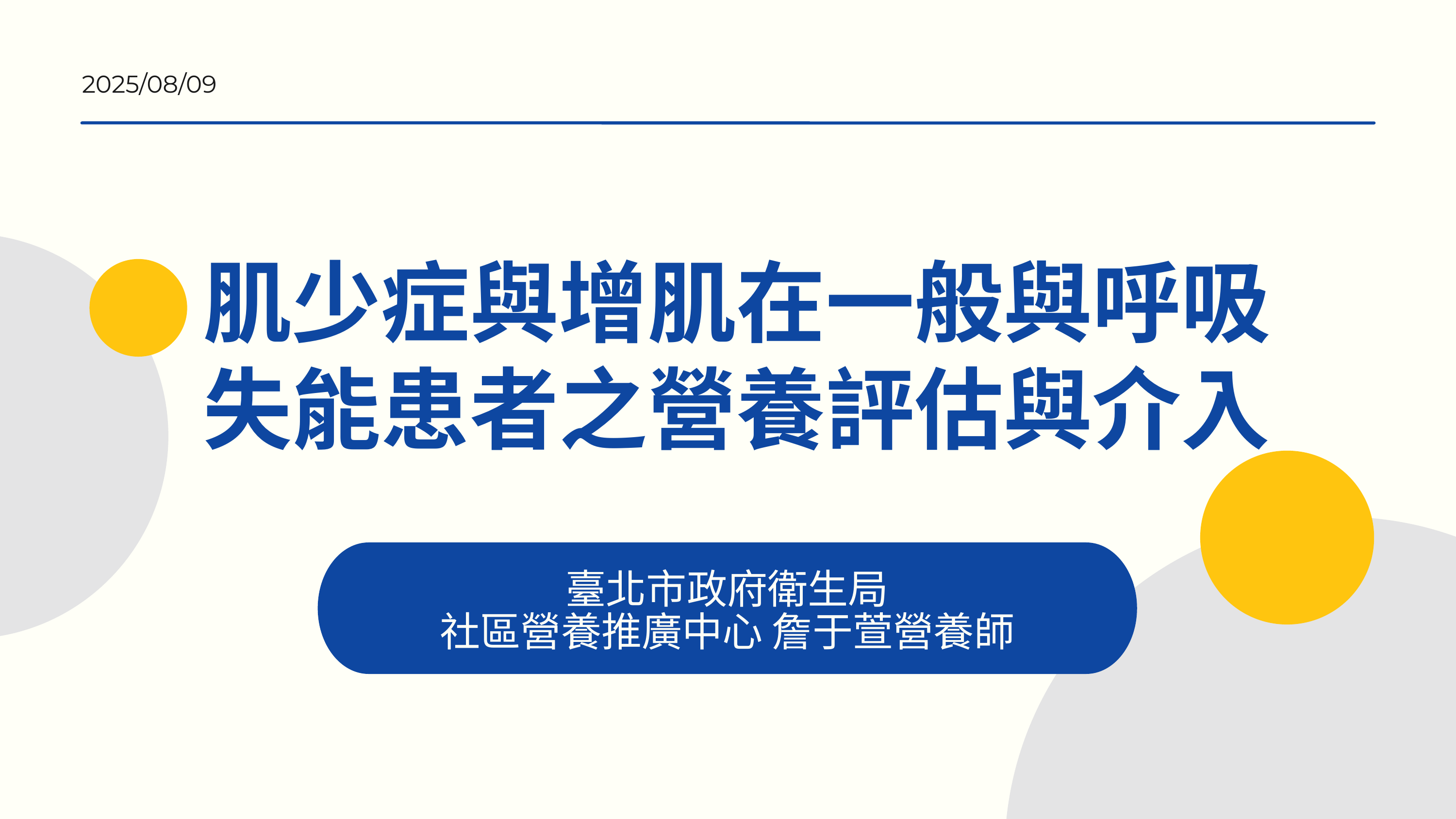

2025/08/09

肌少症與增肌在一般與呼吸失能患者之營養評估與介入

臺北市政府衛生局
社區營養推廣中心 詹于萱營養師